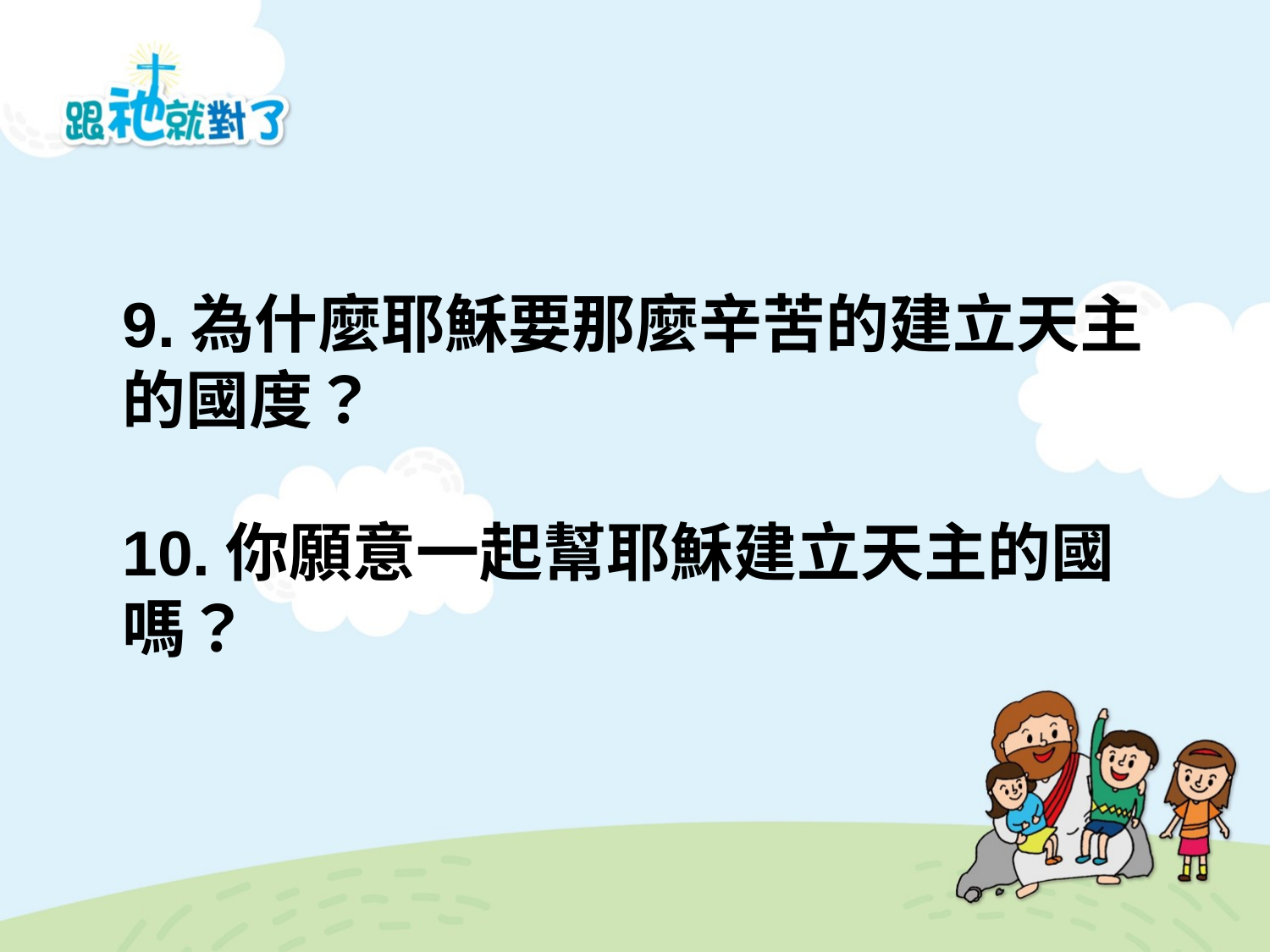

9.為什麼耶穌要那麼辛苦的建立天主的國度？

10.你願意一起幫耶穌建立天主的國嗎？